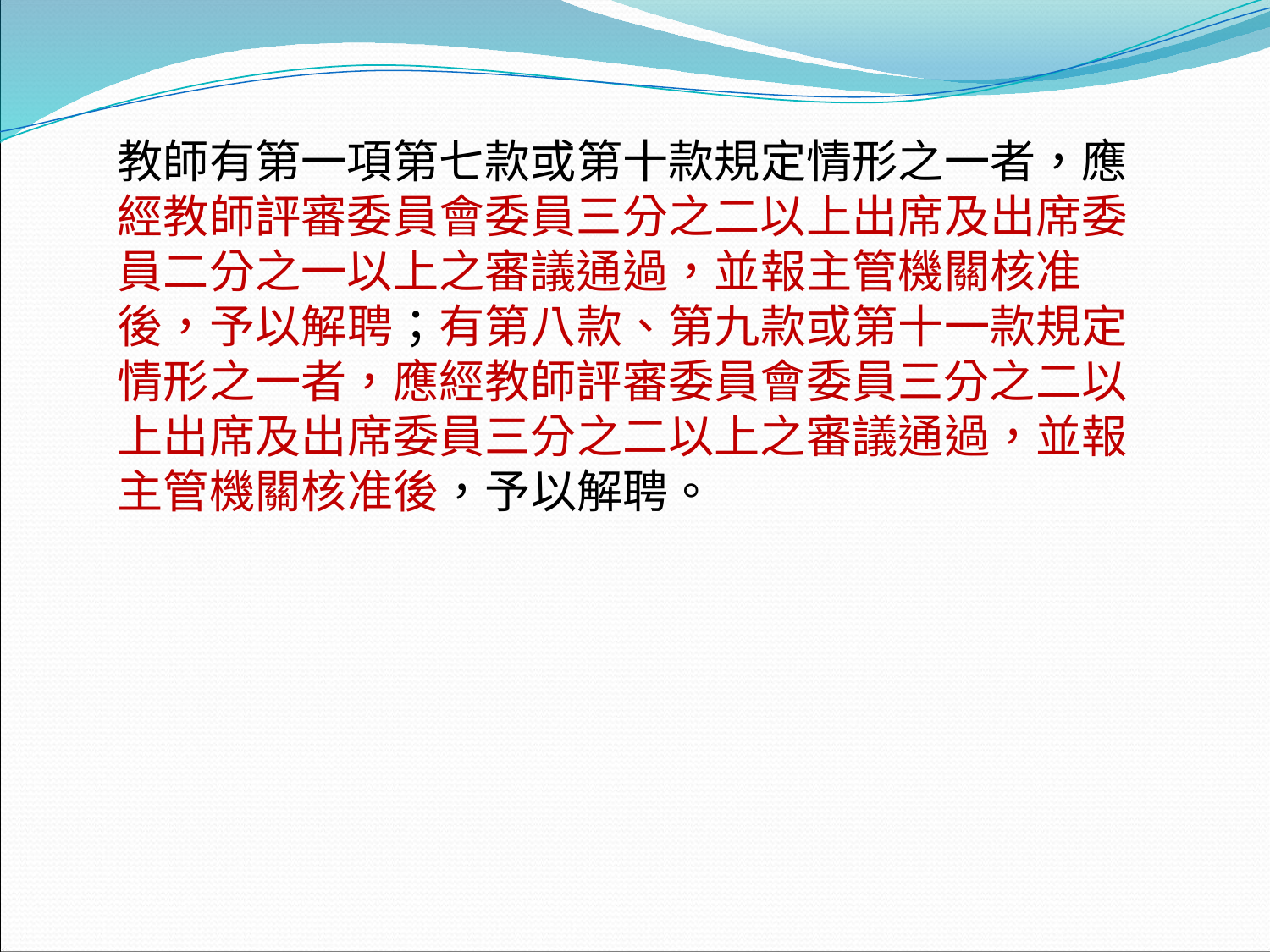

教師有第一項第七款或第十款規定情形之一者，應經教師評審委員會委員三分之二以上出席及出席委員二分之一以上之審議通過，並報主管機關核准後，予以解聘；有第八款、第九款或第十一款規定情形之一者，應經教師評審委員會委員三分之二以上出席及出席委員三分之二以上之審議通過，並報主管機關核准後，予以解聘。